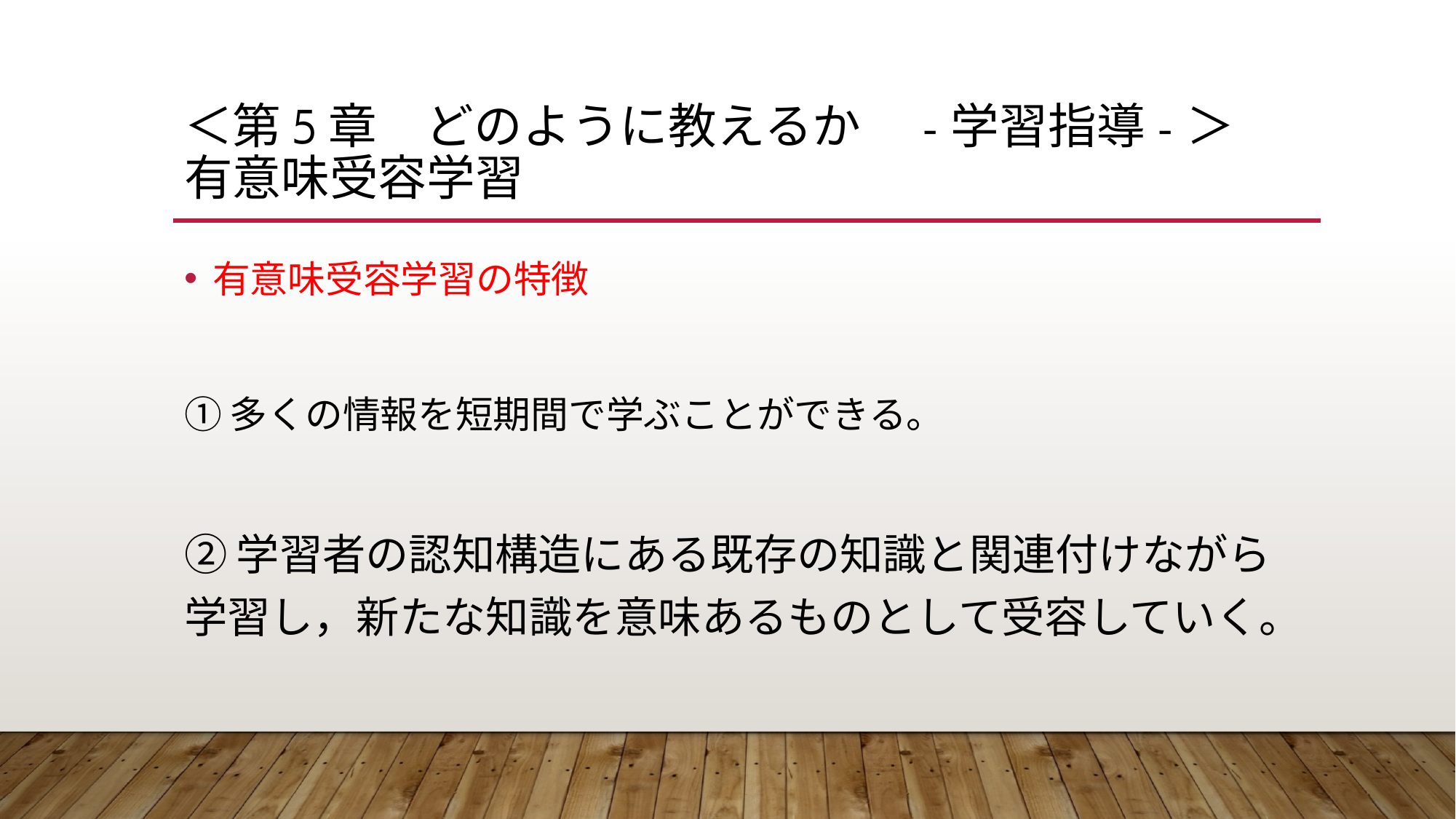

# ＜第5章　どのように教えるか　-学習指導-＞ 有意味受容学習
有意味受容学習の特徴

①多くの情報を短期間で学ぶことができる。

②学習者の認知構造にある既存の知識と関連付けながら学習し，新たな知識を意味あるものとして受容していく。